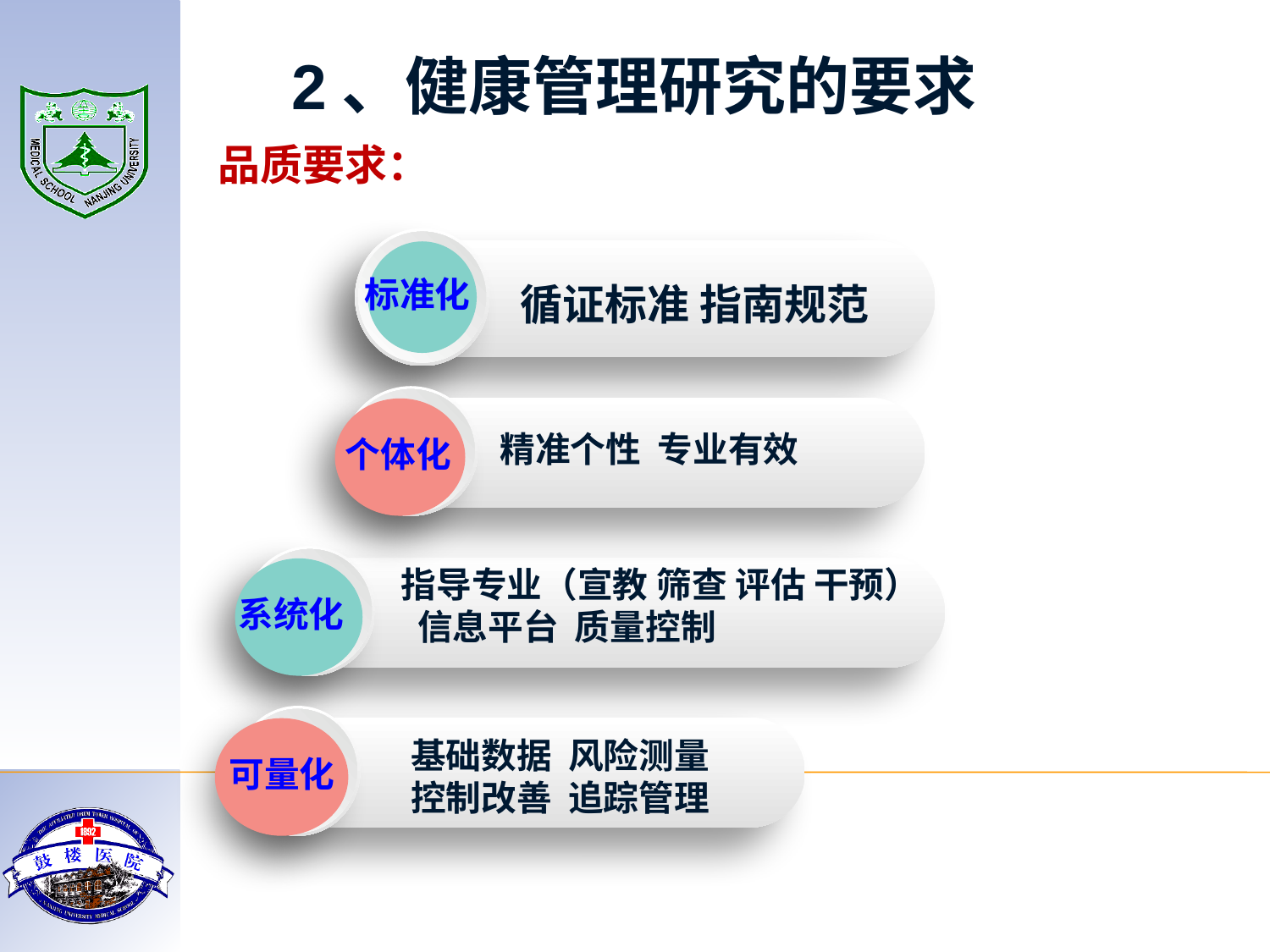

2、健康管理研究的要求
品质要求：

标准化
循证标准 指南规范
点击添加文本

个体化
点击添加文本
精准个性  专业有效

指导专业（宣教 筛查 评估 干预）
 信息平台  质量控制
系统化
点击添加文本

基础数据  风险测量
控制改善  追踪管理
 可量化
点击添加文本